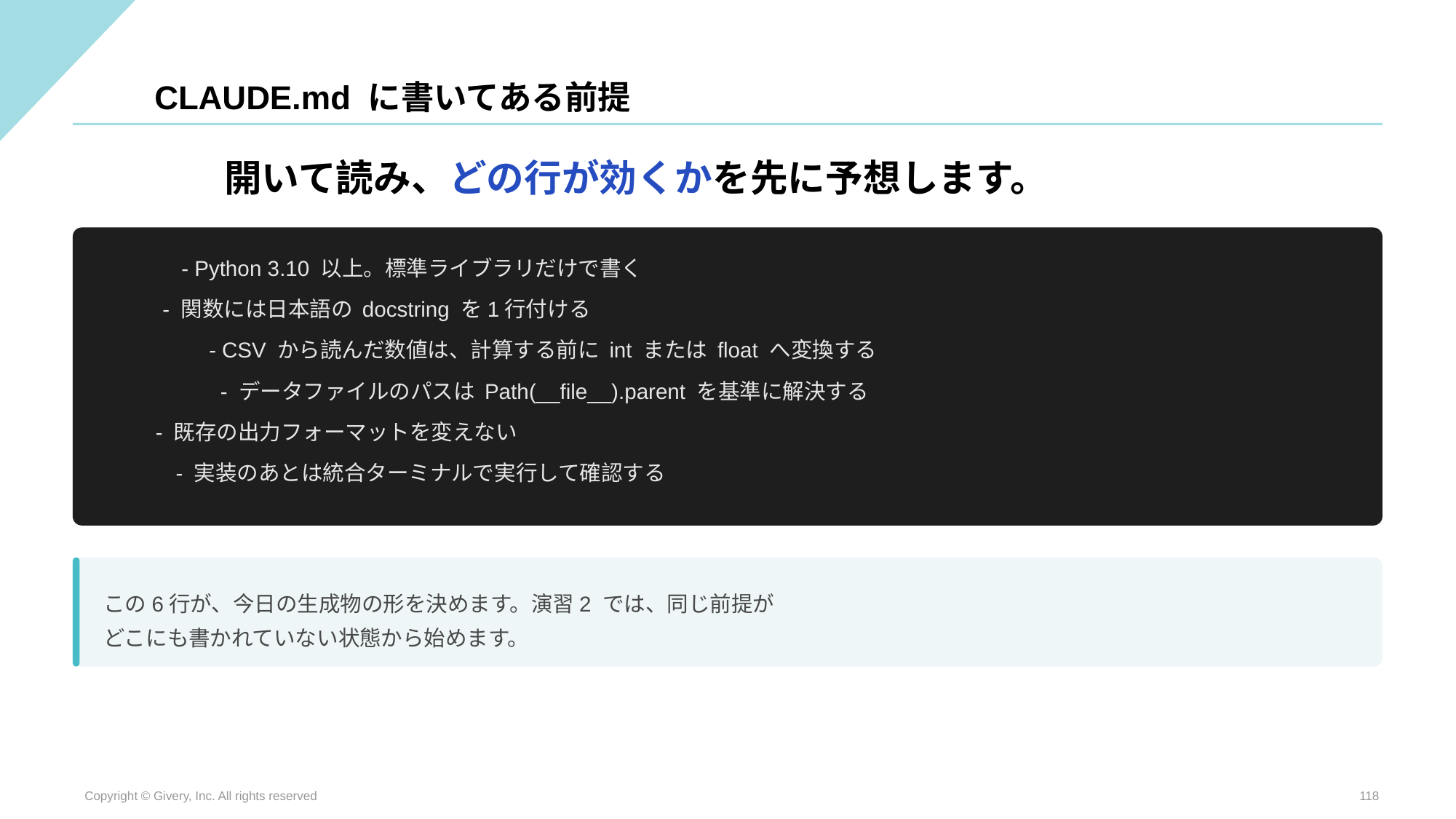

CLAUDE.md に書いてある前提

開いて読み、どの行が効くかを先に予想します。

- Python 3.10 以上。標準ライブラリだけで書く
- 関数には日本語の docstring を1行付ける
- CSV から読んだ数値は、計算する前に int または float へ変換する
- データファイルのパスは Path(__file__).parent を基準に解決する
- 既存の出力フォーマットを変えない
- 実装のあとは統合ターミナルで実行して確認する

この6行が、今日の生成物の形を決めます。演習2 では、同じ前提が
どこにも書かれていない状態から始めます。
Copyright © Givery, Inc. All rights reserved
118